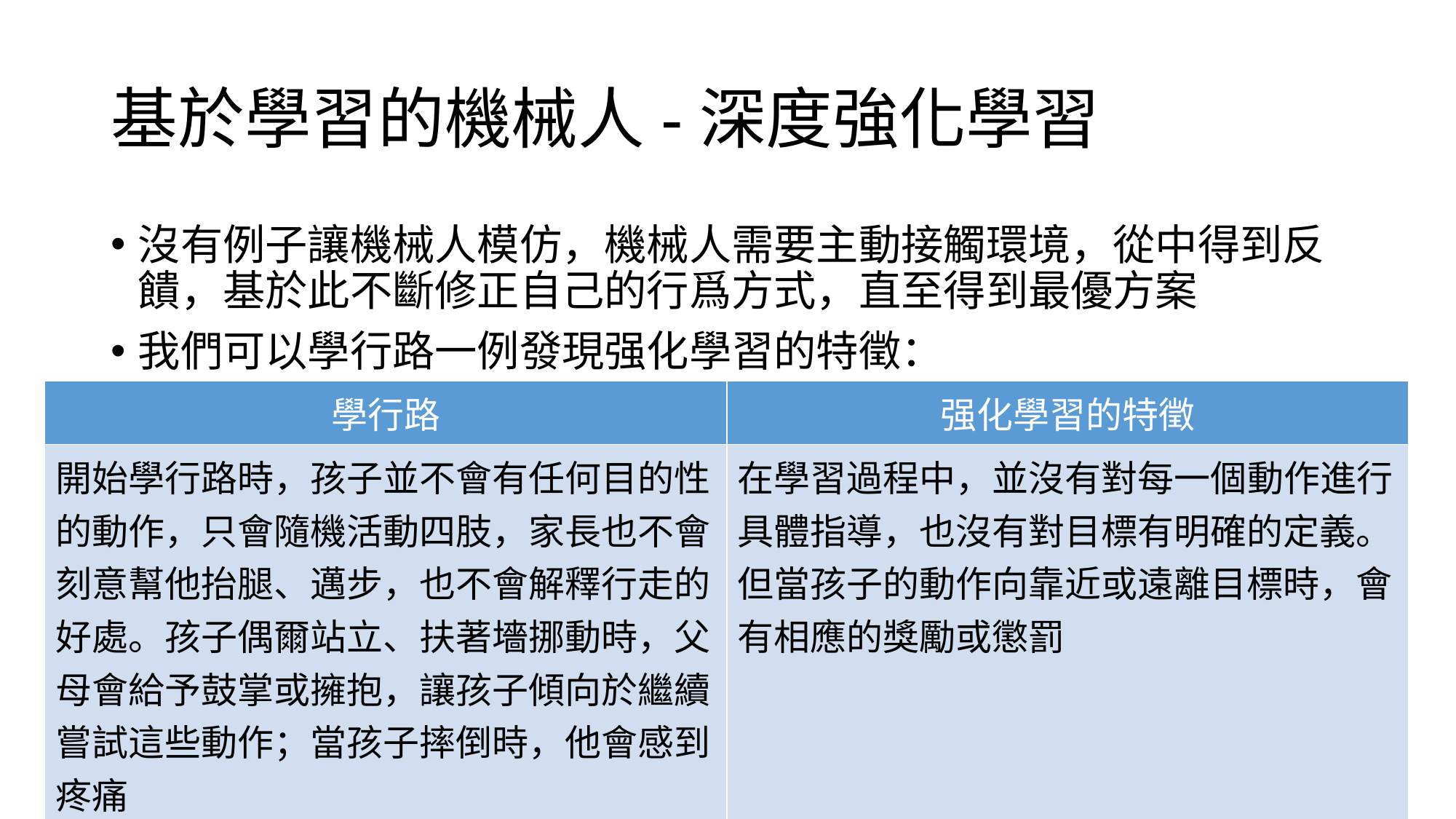

# 基於學習的機械人-深度強化學習
沒有例子讓機械人模仿，機械人需要主動接觸環境，從中得到反饋，基於此不斷修正自己的行爲方式，直至得到最優方案
我們可以學行路一例發現强化學習的特徵：
| 學行路 | 强化學習的特徵 |
| --- | --- |
| 開始學行路時，孩子並不會有任何目的性的動作，只會隨機活動四肢，家長也不會刻意幫他抬腿、邁步，也不會解釋行走的好處。孩子偶爾站立、扶著墻挪動時，父母會給予鼓掌或擁抱，讓孩子傾向於繼續嘗試這些動作；當孩子摔倒時，他會感到疼痛 | 在學習過程中，並沒有對每一個動作進行具體指導，也沒有對目標有明確的定義。但當孩子的動作向靠近或遠離目標時，會有相應的獎勵或懲罰 |
Edit by Hammond Lai
22